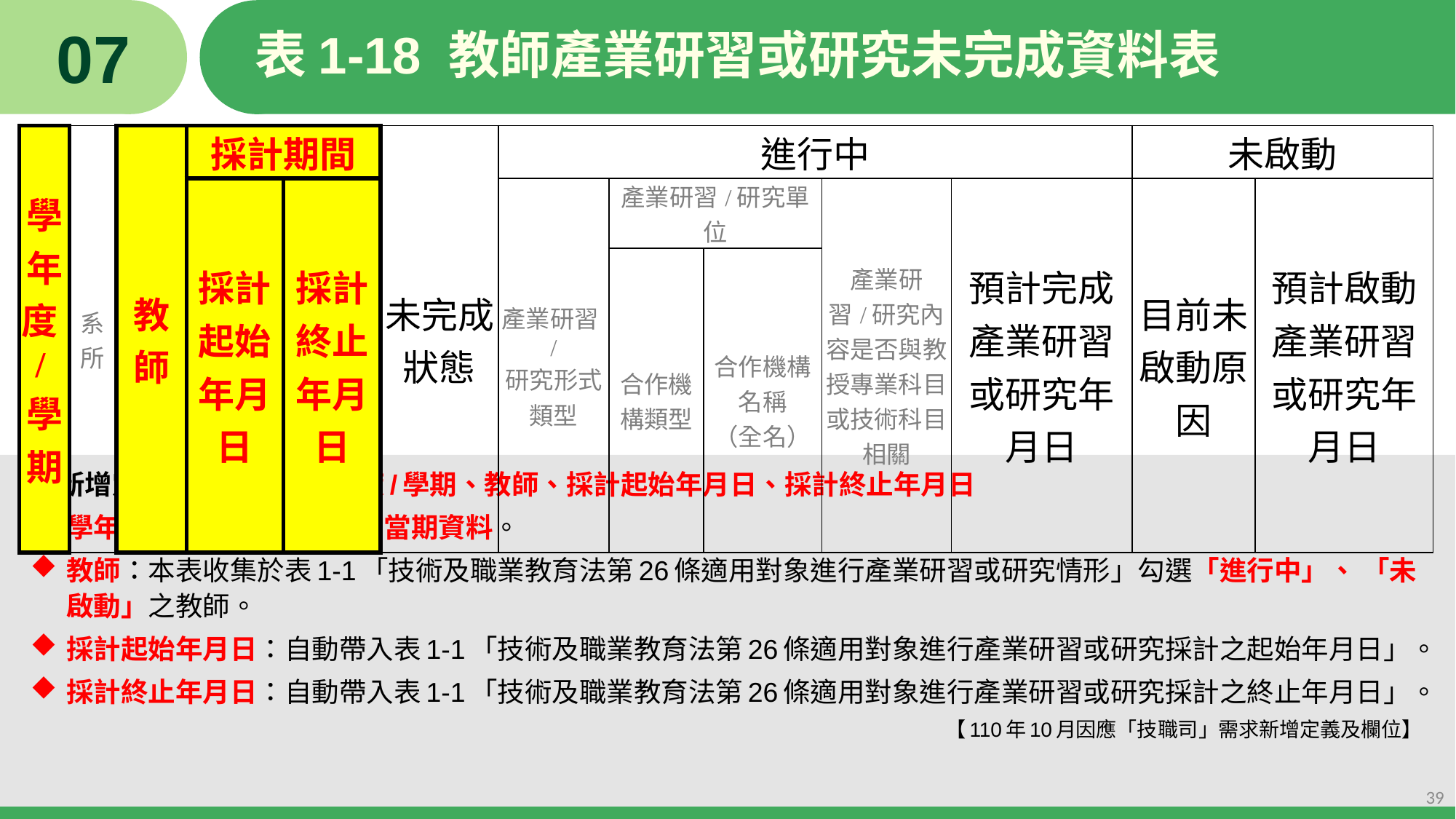

07
# 表1-18 教師產業研習或研究未完成資料表
| 學年度/學期 | 系所 | 教師 | 採計期間 |  | 未完成狀態 | 進行中 |  |  |  |  | 未啟動 |  |
| --- | --- | --- | --- | --- | --- | --- | --- | --- | --- | --- | --- | --- |
|  |  |  | 採計起始年月日 | 採計終止年月日 |  | 產業研習/ 研究形式類型 | 產業研習/研究單位 |  | 產業研習/研究內容是否與教授專業科目或技術科目相關 | 預計完成產業研習或研究年月日 | 目前未啟動原因 | 預計啟動產業研習或研究年月日 |
|  |  |  |  |  |  |  | 合作機構類型 | 合作機構名稱 （全名） |  |  |  |  |
【新增定義、欄位】：學年度/學期、教師、採計起始年月日、採計終止年月日
學年度/學期：改為收集至當期資料。
教師：本表收集於表1-1「技術及職業教育法第26條適用對象進行產業研習或研究情形」勾選「進行中」、 「未啟動」之教師。
採計起始年月日：自動帶入表1-1「技術及職業教育法第26條適用對象進行產業研習或研究採計之起始年月日」。
採計終止年月日：自動帶入表1-1「技術及職業教育法第26條適用對象進行產業研習或研究採計之終止年月日」。
【110年10月因應「技職司」需求新增定義及欄位】
39